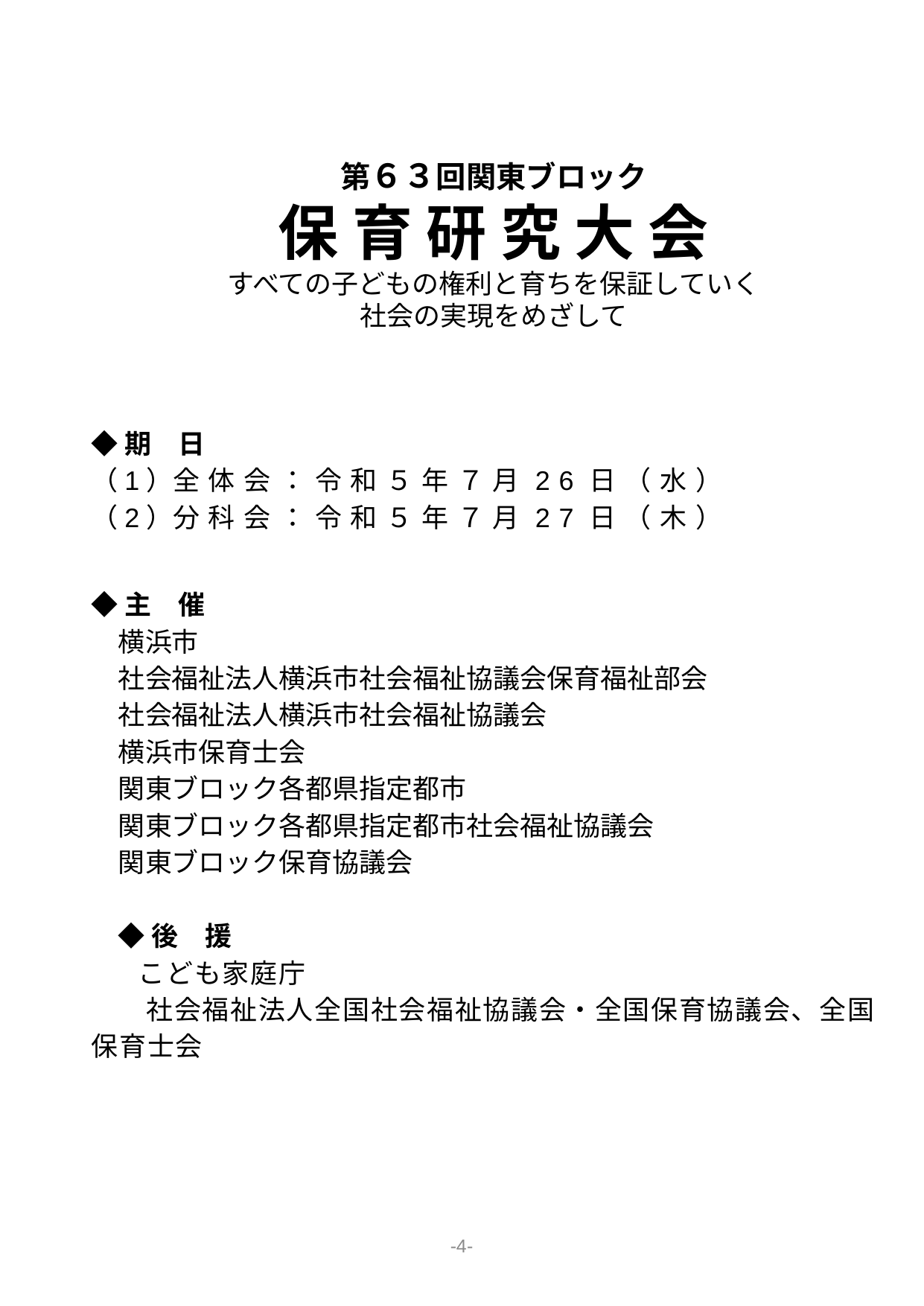

第６３回関東ブロック
保 育 研 究 大 会
すべての子どもの権利と育ちを保証していく
社会の実現をめざして

◆期　日
（1）全体会：令和５年７月26日（水）
（2）分科会：令和５年７月27日（木）

◆主　催
横浜市
社会福祉法人横浜市社会福祉協議会保育福祉部会
社会福祉法人横浜市社会福祉協議会
横浜市保育士会
関東ブロック各都県指定都市
関東ブロック各都県指定都市社会福祉協議会
関東ブロック保育協議会

◆後　援
　こども家庭庁
　社会福祉法人全国社会福祉協議会・全国保育協議会、全国保育士会

-4-